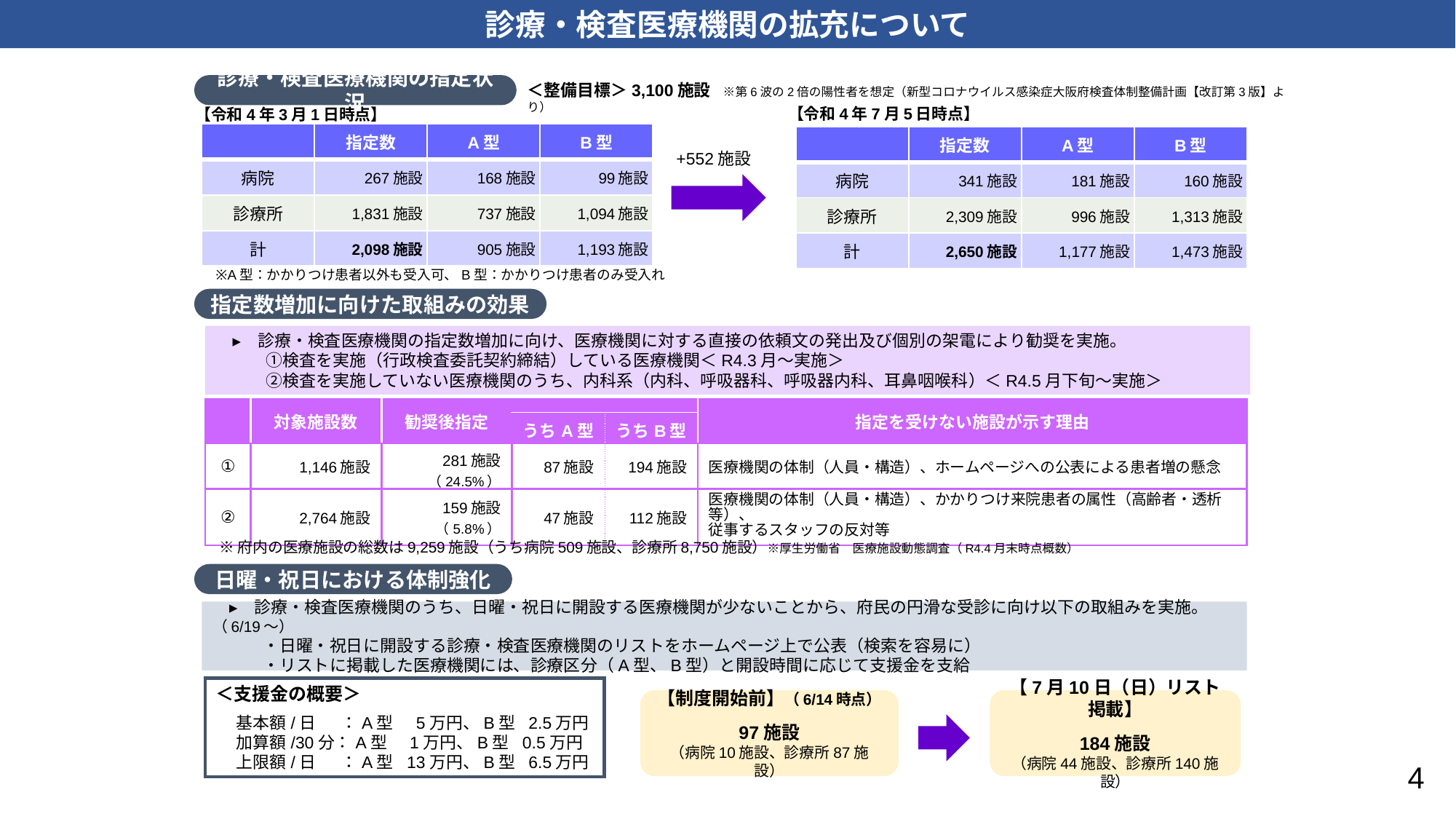

診療・検査医療機関の拡充について
＜整備目標＞3,100施設　※第6波の2倍の陽性者を想定（新型コロナウイルス感染症大阪府検査体制整備計画【改訂第3版】より）
診療・検査医療機関の指定状況
【令和4年7月5日時点】
【令和4年3月1日時点】
|  | 指定数 | A型 | B型 |
| --- | --- | --- | --- |
| 病院 | 267施設 | 168施設 | 99施設 |
| 診療所 | 1,831施設 | 737施設 | 1,094施設 |
| 計 | 2,098施設 | 905施設 | 1,193施設 |
|  | 指定数 | A型 | B型 |
| --- | --- | --- | --- |
| 病院 | 341施設 | 181施設 | 160施設 |
| 診療所 | 2,309施設 | 996施設 | 1,313施設 |
| 計 | 2,650施設 | 1,177施設 | 1,473施設 |
+552施設

※A型：かかりつけ患者以外も受入可、B型：かかりつけ患者のみ受入れ
指定数増加に向けた取組みの効果
　▸　診療・検査医療機関の指定数増加に向け、医療機関に対する直接の依頼文の発出及び個別の架電により勧奨を実施。
　　　①検査を実施（行政検査委託契約締結）している医療機関＜R4.3月～実施＞
　　　②検査を実施していない医療機関のうち、内科系（内科、呼吸器科、呼吸器内科、耳鼻咽喉科）＜R4.5月下旬～実施＞
|  | 対象施設数 | 勧奨後指定 |  |  | 指定を受けない施設が示す理由 |
| --- | --- | --- | --- | --- | --- |
|  |  |  | うちA型 | うちB型 |  |
| ① | 1,146施設 | 281施設（24.5%） | 87施設 | 194施設 | 医療機関の体制（人員・構造）、ホームページへの公表による患者増の懸念 |
| ② | 2,764施設 | 159施設（5.8%） | 47施設 | 112施設 | 医療機関の体制（人員・構造）、かかりつけ来院患者の属性（高齢者・透析等）、 従事するスタッフの反対等 |
※府内の医療施設の総数は9,259施設（うち病院509施設、診療所8,750施設）※厚生労働省　医療施設動態調査（R4.4月末時点概数）
日曜・祝日における体制強化
　▸　診療・検査医療機関のうち、日曜・祝日に開設する医療機関が少ないことから、府民の円滑な受診に向け以下の取組みを実施。（6/19～）
　　　・日曜・祝日に開設する診療・検査医療機関のリストをホームページ上で公表（検索を容易に）
　　　・リストに掲載した医療機関には、診療区分（A型、B型）と開設時間に応じて支援金を支給
＜支援金の概要＞

　 基本額/日---：A型005万円、B型02.5万円
　 加算額/30分：A型001万円、B型00.5万円
　 上限額/日---：A型013万円、B型06.5万円
【制度開始前】（6/14時点）

97施設
（病院10施設、診療所87施設）
【7月10日（日）リスト掲載】

184施設
（病院44施設、診療所140施設）

4